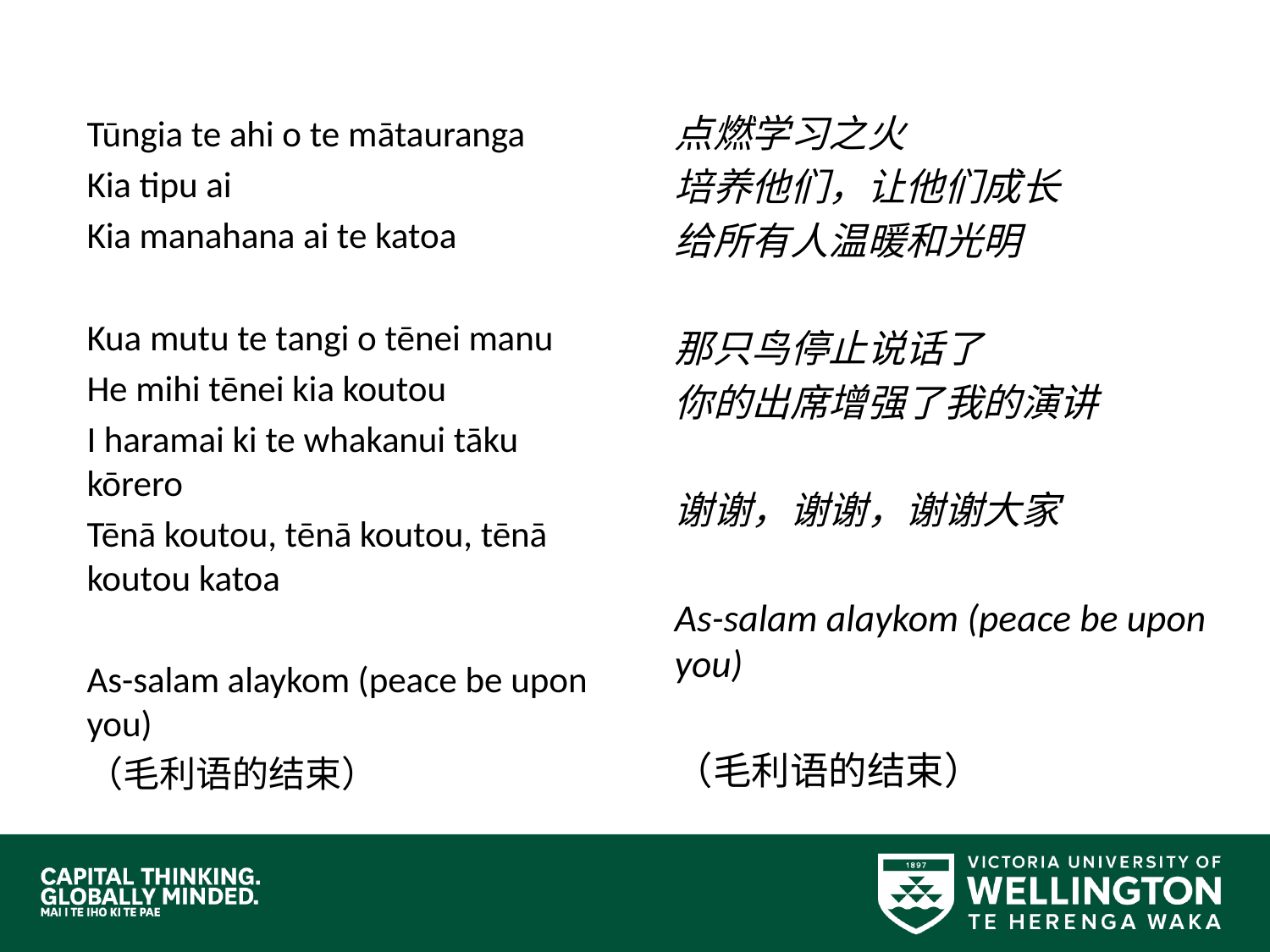

点燃学习之火
培养他们，让他们成长
给所有人温暖和光明

那只鸟停止说话了
你的出席增强了我的演讲

谢谢，谢谢，谢谢大家

As-salam alaykom (peace be upon you)

（毛利语的结束）
Tūngia te ahi o te mātauranga
Kia tipu ai
Kia manahana ai te katoa

Kua mutu te tangi o tēnei manu
He mihi tēnei kia koutou
I haramai ki te whakanui tāku kōrero
Tēnā koutou, tēnā koutou, tēnā koutou katoa

As-salam alaykom (peace be upon you)
（毛利语的结束）